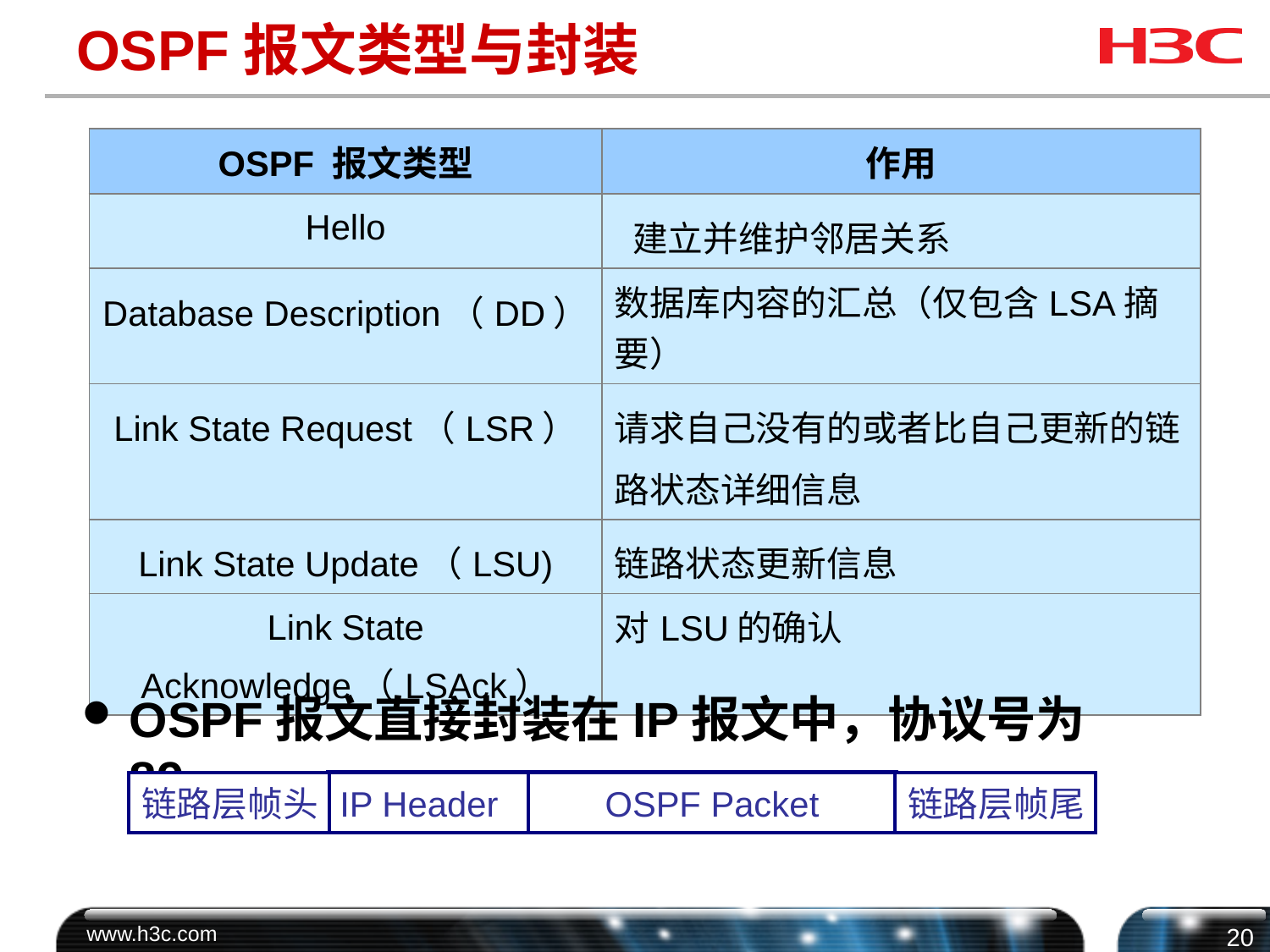

# OSPF报文类型与封装
| OSPF 报文类型 | 作用 |
| --- | --- |
| Hello | 建立并维护邻居关系 |
| Database Description（DD） | 数据库内容的汇总（仅包含LSA摘要） |
| Link State Request（LSR） | 请求自己没有的或者比自己更新的链路状态详细信息 |
| Link State Update（LSU) | 链路状态更新信息 |
| Link State Acknowledge（LSAck） | 对LSU的确认 |
OSPF报文直接封装在IP报文中，协议号为89。
IP Header
OSPF Packet
链路层帧头
链路层帧尾